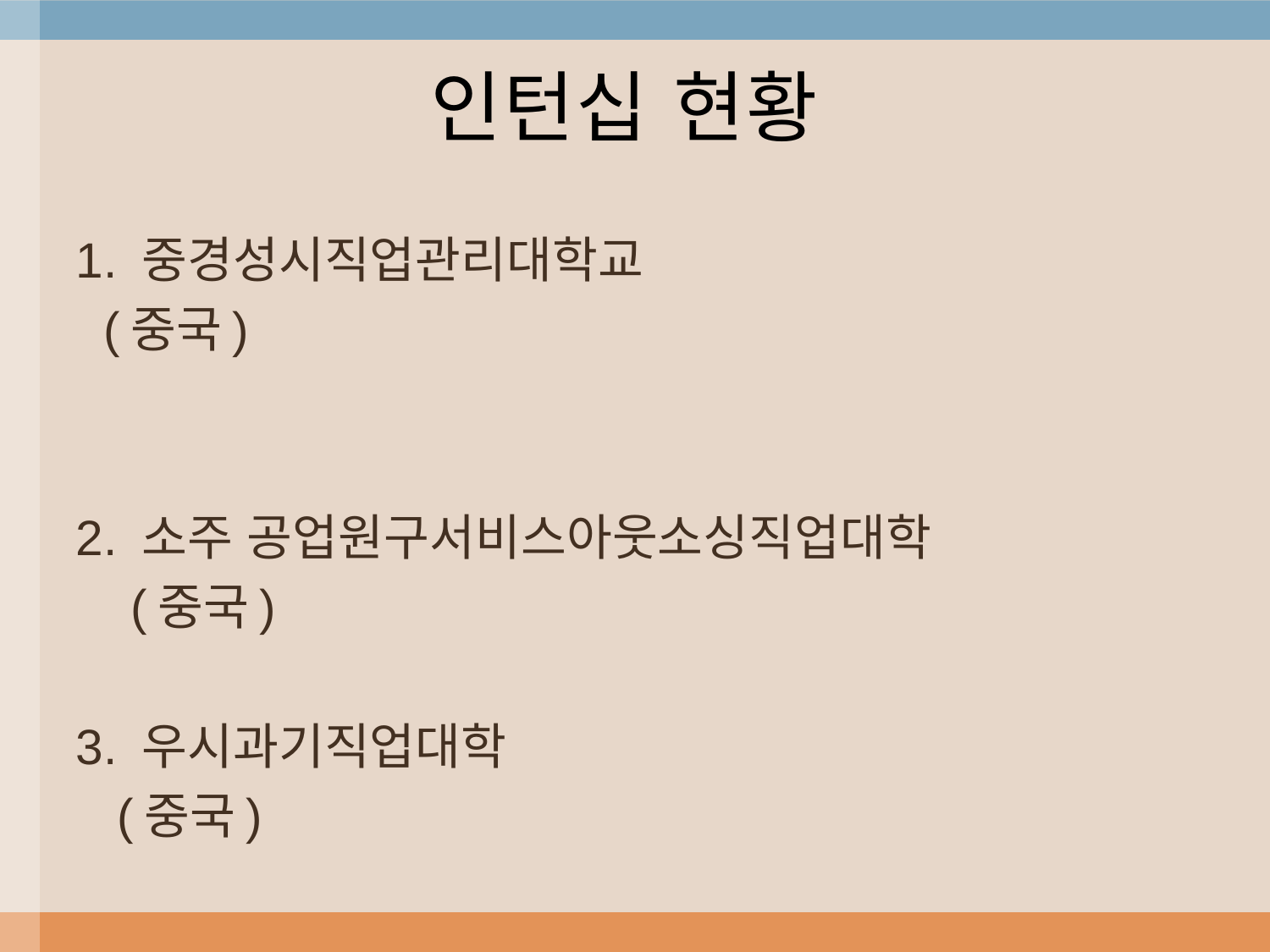

# 인턴십 현황
1. 중경성시직업관리대학교
  (중국)

2. 소주 공업원구서비스아웃소싱직업대학
    (중국)

3. 우시과기직업대학
   (중국)